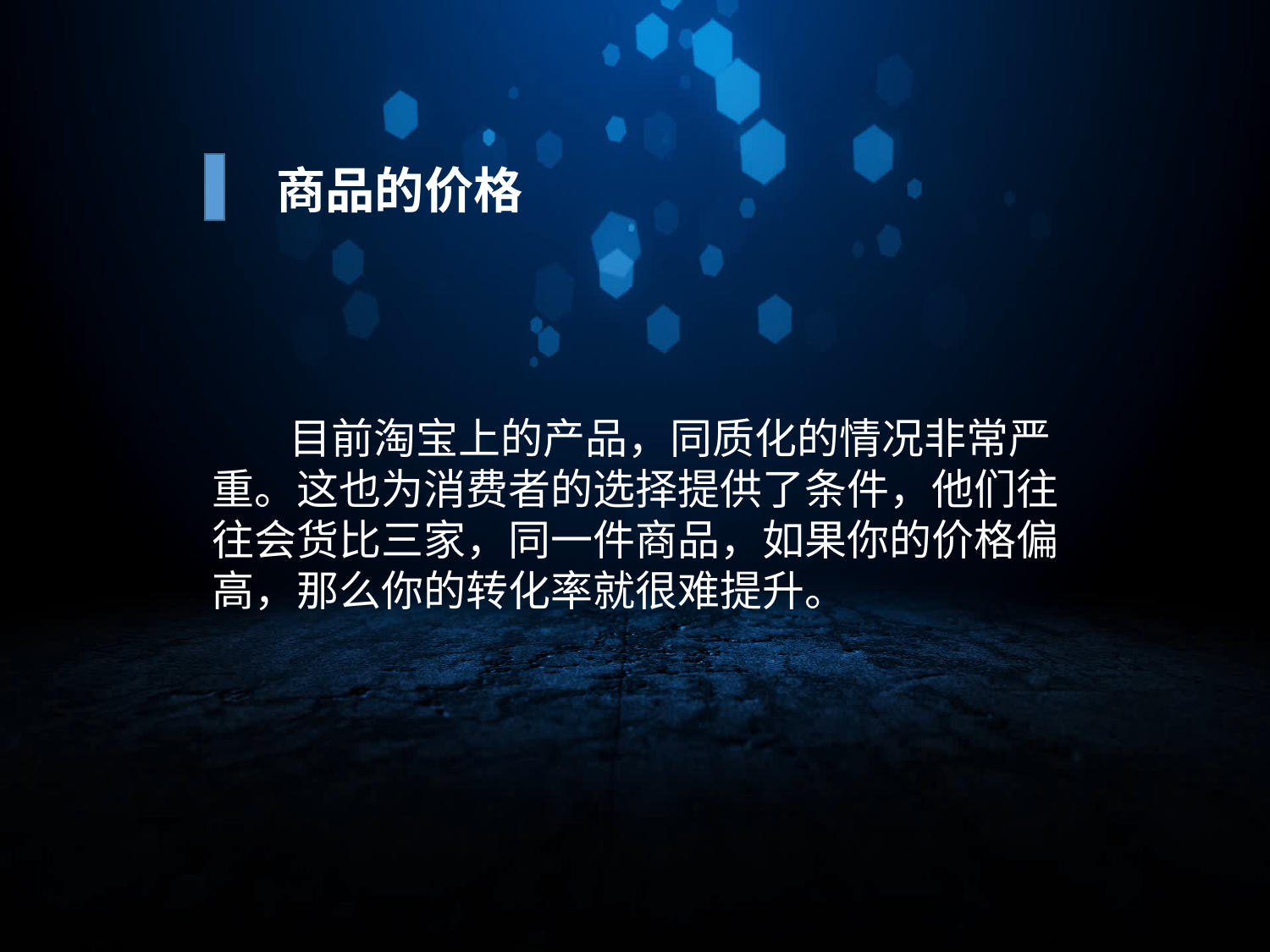

商品的价格

       目前淘宝上的产品，同质化的情况非常严重。这也为消费者的选择提供了条件，他们往往会货比三家，同一件商品，如果你的价格偏高，那么你的转化率就很难提升。